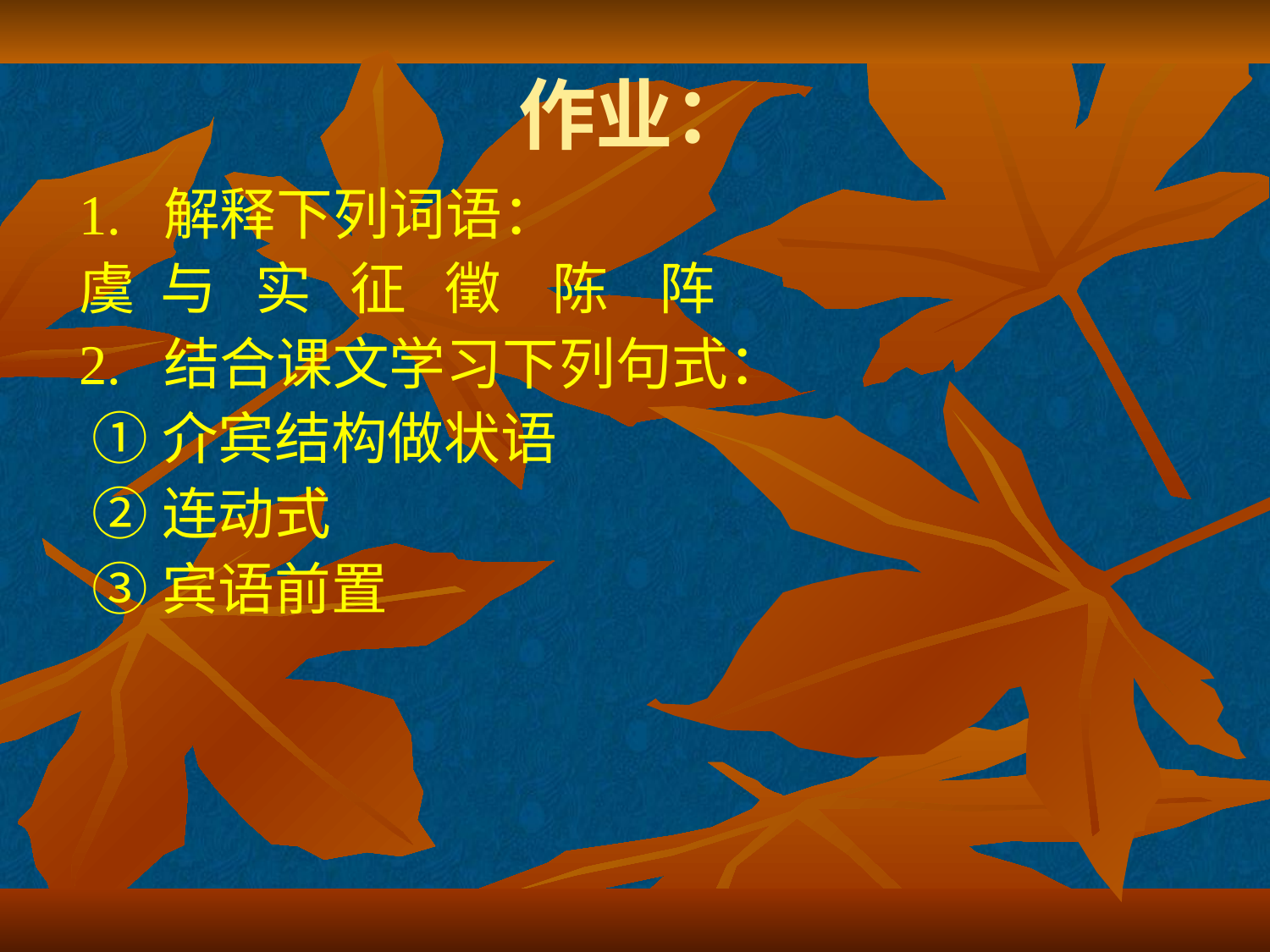

# 作业：
1.  解释下列词语：
虞  与   实   征   徵    陈    阵
2.  结合课文学习下列句式：
 ①介宾结构做状语
 ②连动式
 ③宾语前置